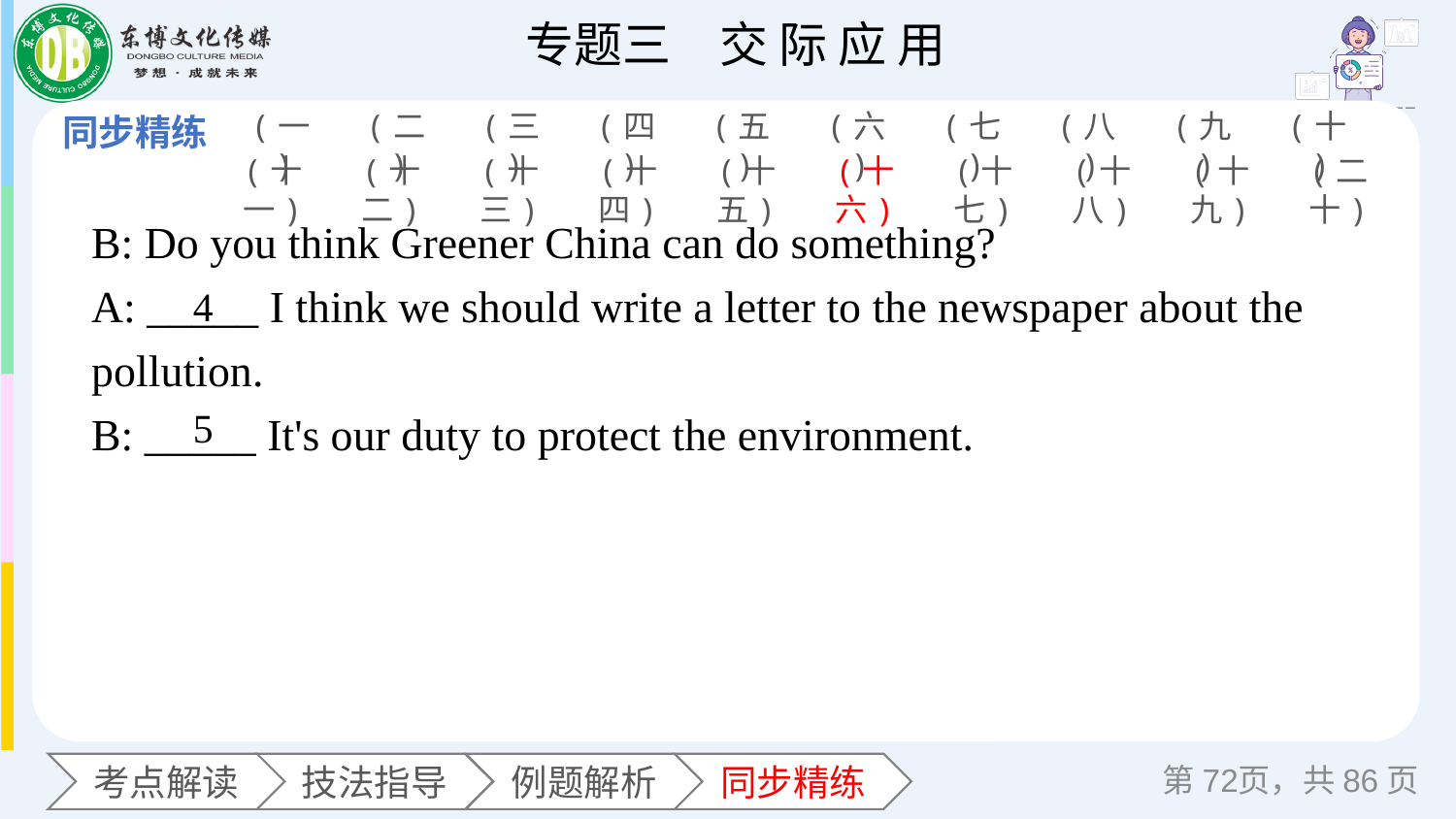

(一)
(二)
(三)
(四)
(五)
(六)
(七)
(八)
(九)
(十)
(十一)
(十二)
(十三)
(十四)
(十五)
(十六)
(十七)
(十八)
(十九)
(二十)
B: Do you think Greener China can do something?
A: _____ I think we should write a letter to the newspaper about the pollution.
B: _____ It's our duty to protect the environment.
4
5
第72页，共86页